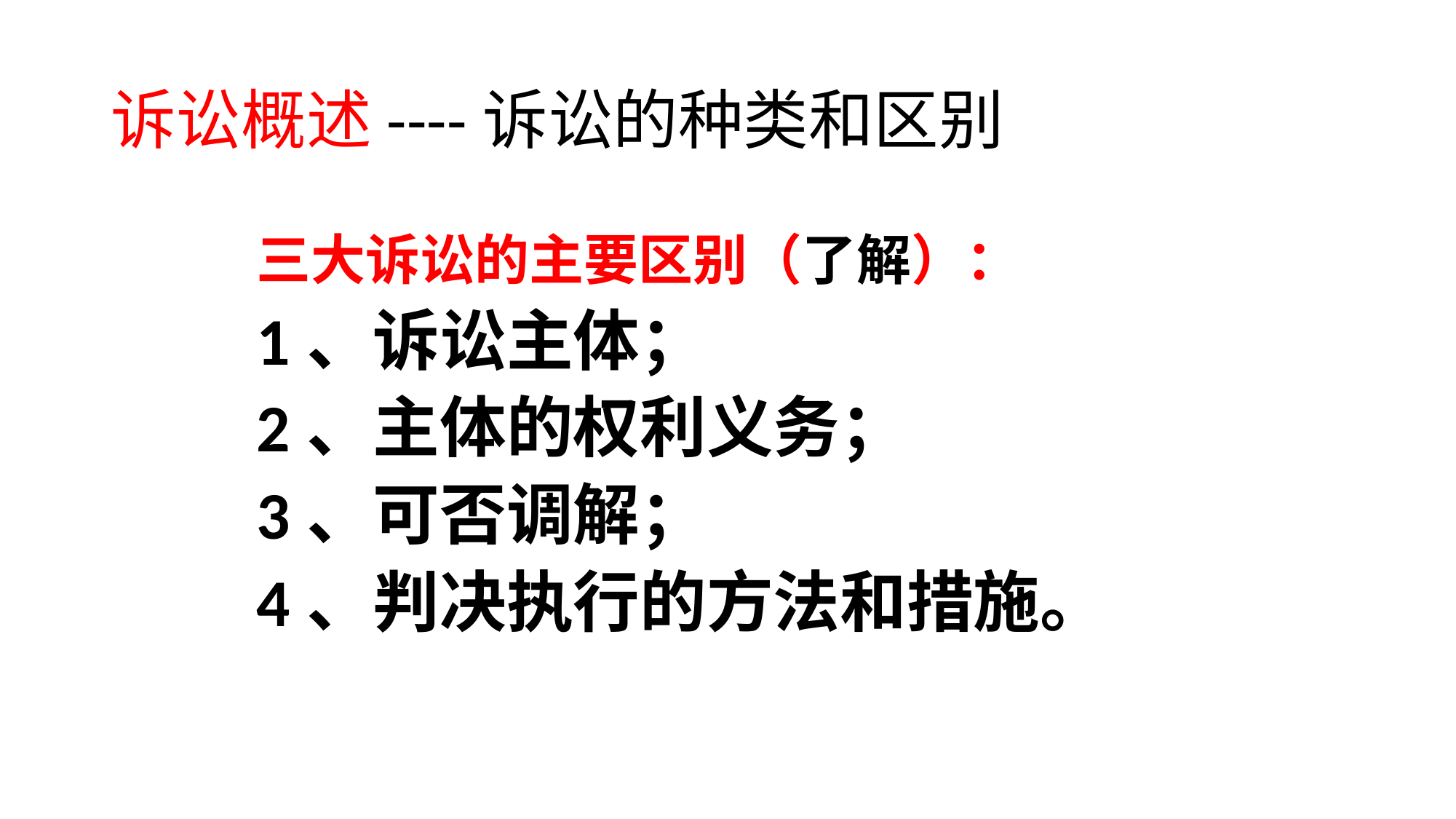

# 诉讼概述----诉讼的种类和区别
三大诉讼的主要区别（了解）：
1、诉讼主体；
2、主体的权利义务；
3、可否调解；
4、判决执行的方法和措施。